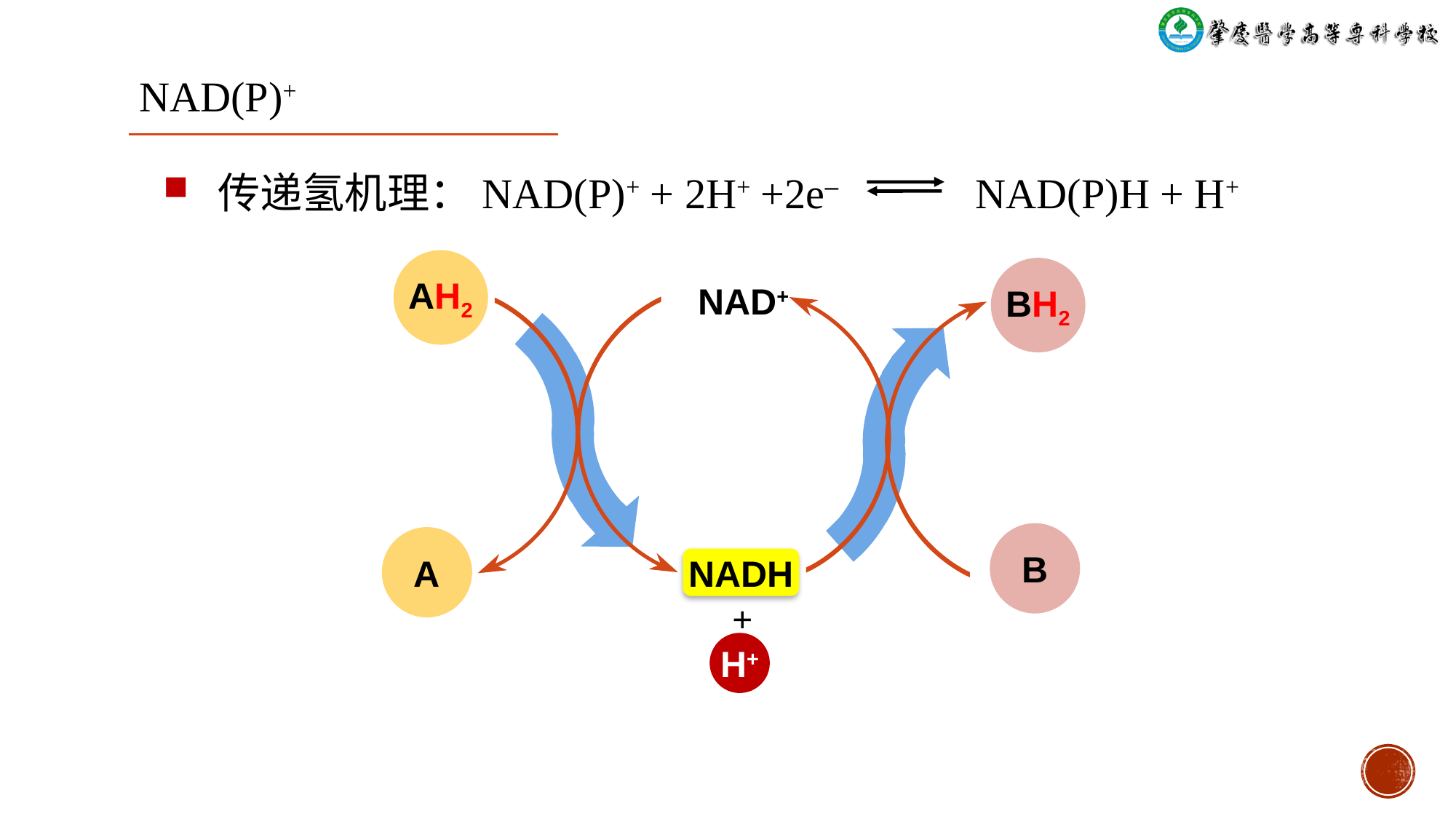

NAD(P)+
传递氢机理：NAD(P)+ + 2H+ +2e‒             NAD(P)H + H+

AH2
BH2
NAD+

B
A
NADH
+
H+